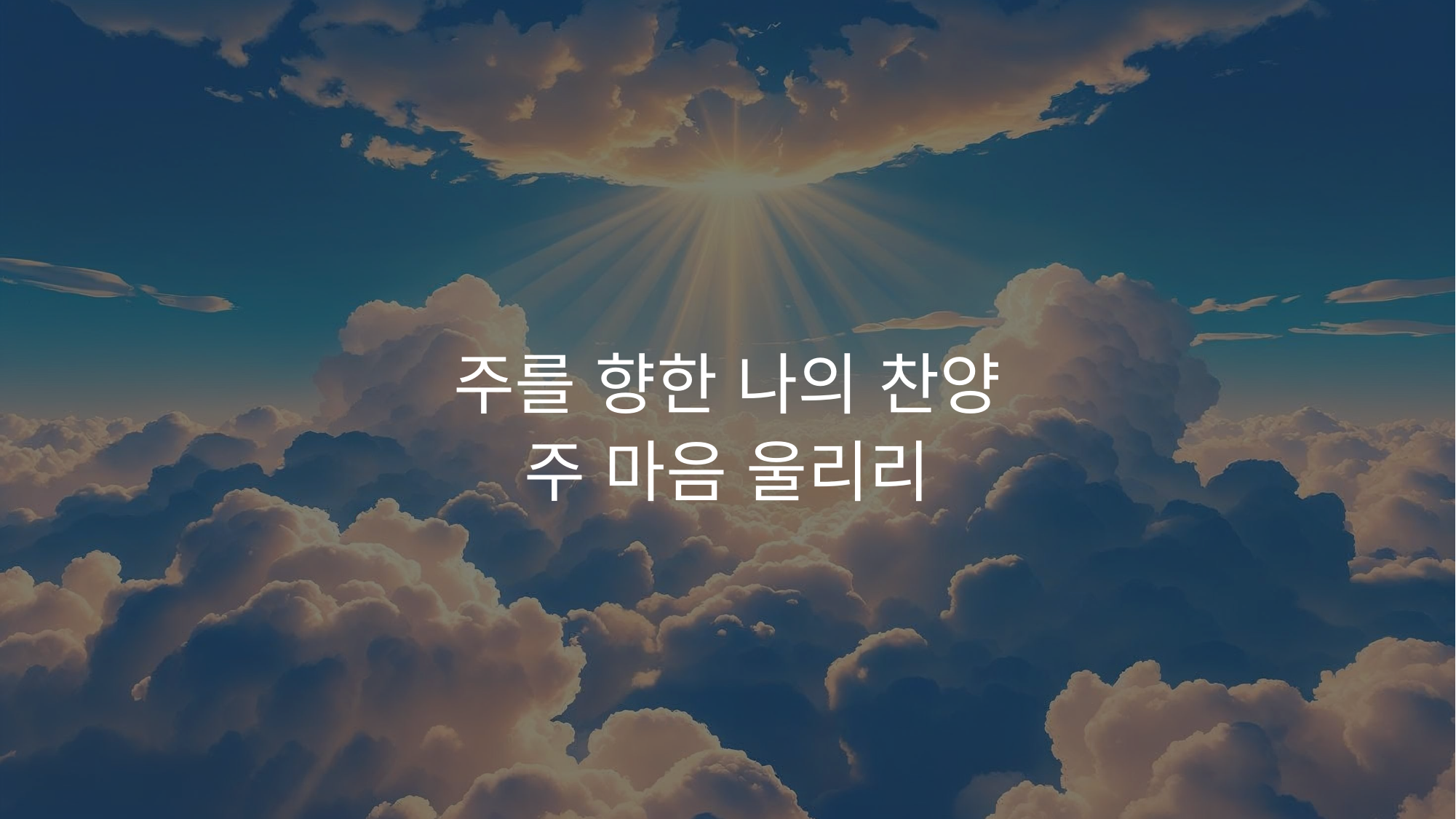

주를 향한 나의 찬양
주 마음 울리리